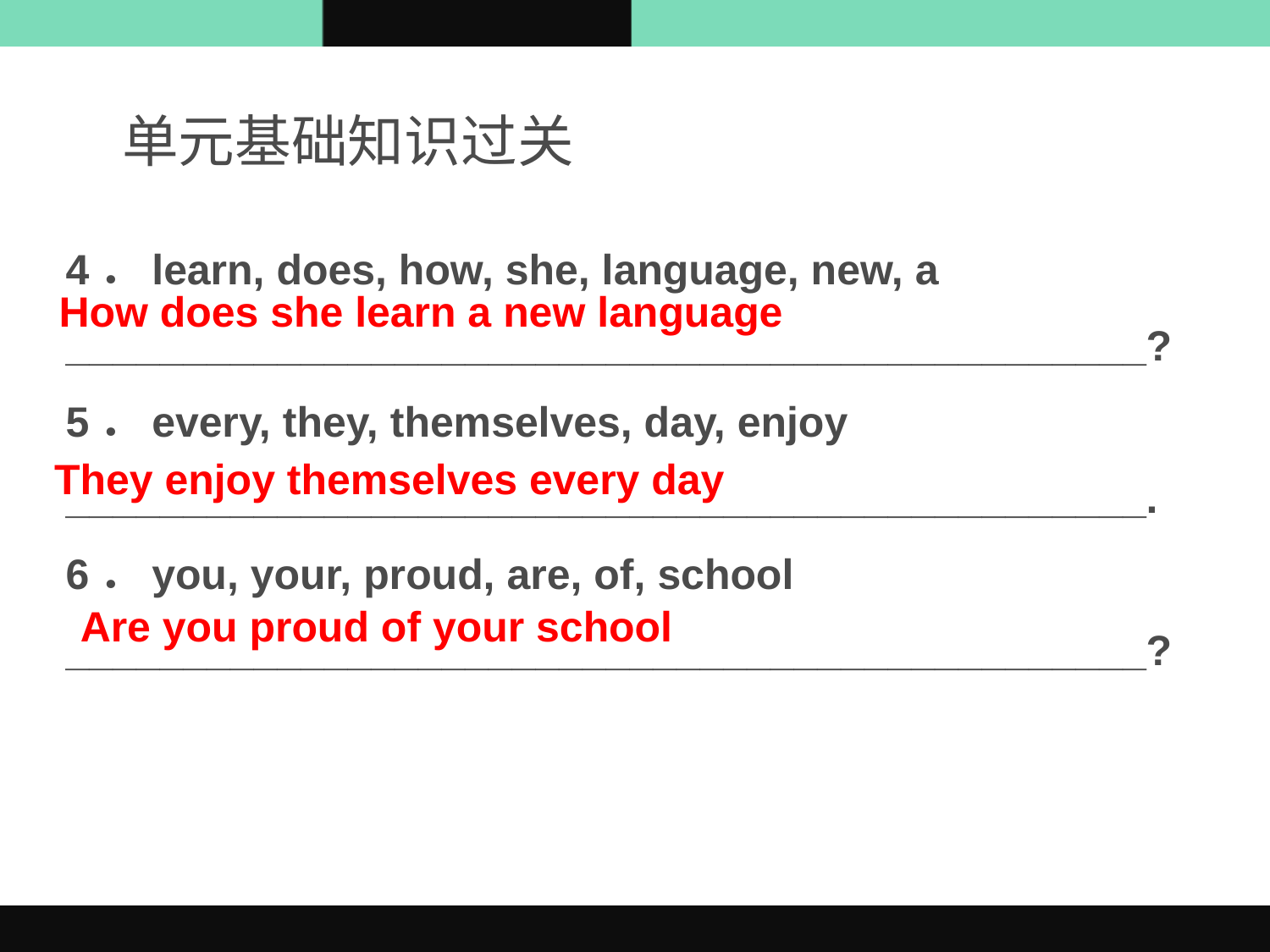

单元基础知识过关
4．learn, does, how, she, language, new, a
______________________________________________?
5．every, they, themselves, day, enjoy
______________________________________________.
6．you, your, proud, are, of, school
______________________________________________?
How does she learn a new language
They enjoy themselves every day
Are you proud of your school